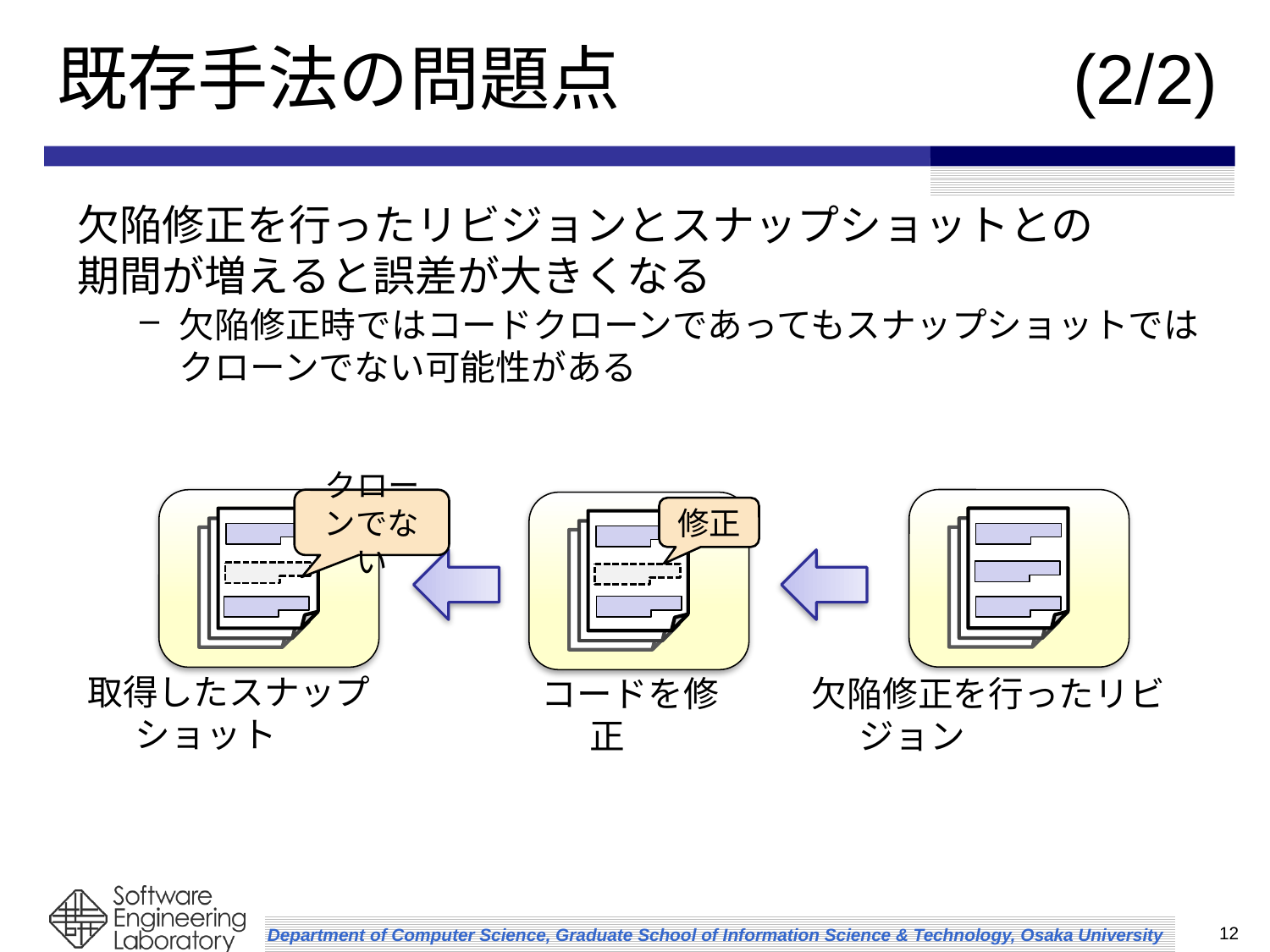

# 既存手法の問題点				(2/2)
欠陥修正を行ったリビジョンとスナップショットとの期間が増えると誤差が大きくなる
欠陥修正時ではコードクローンであってもスナップショットではクローンでない可能性がある

クローンでない

修正

取得したスナップショット
コードを修正
欠陥修正を行ったリビジョン
12